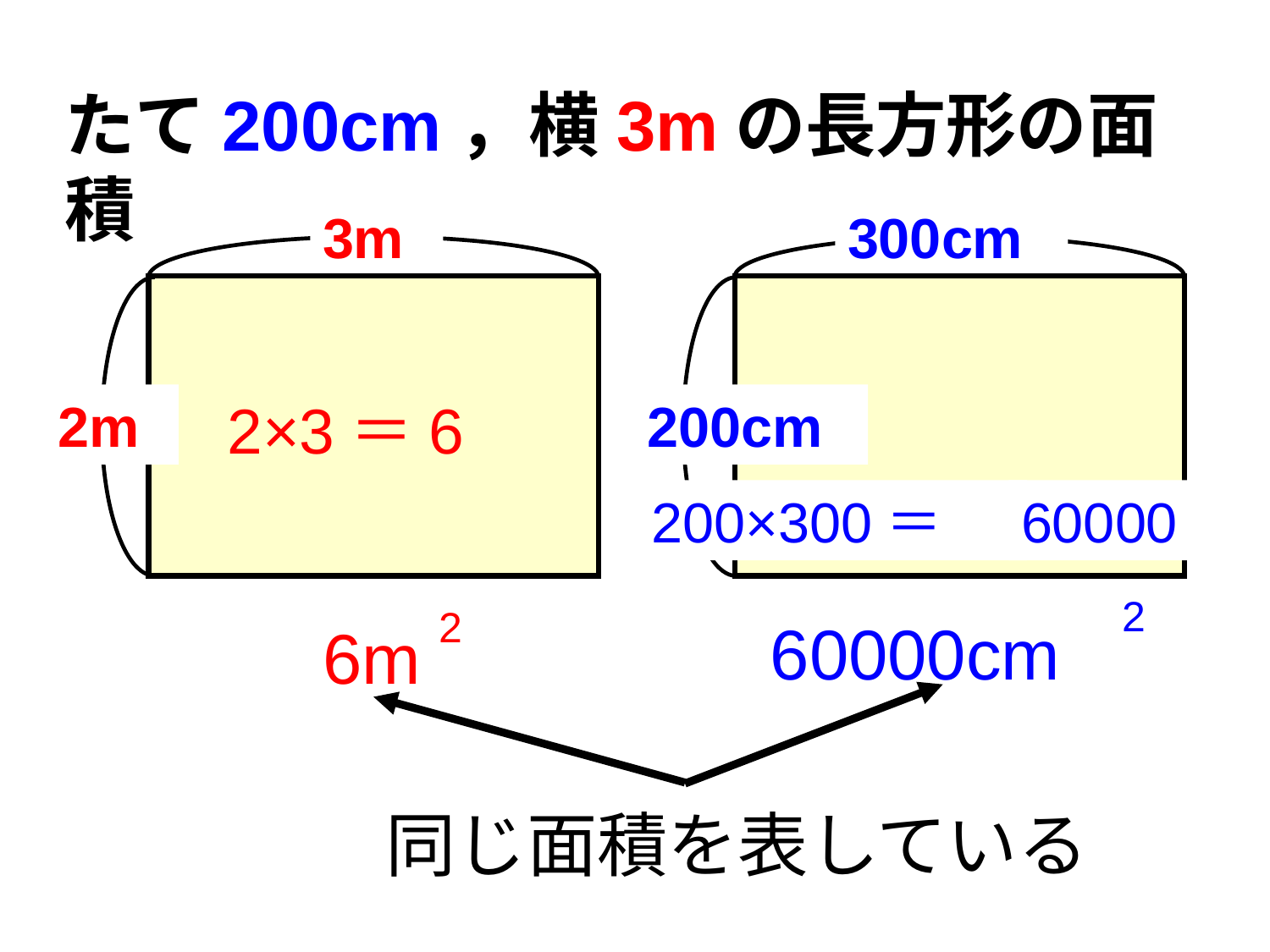

たて200cm，横3mの長方形の面積
3m
300cm

mにそろえる
cmにそろえる
2m
2×3＝6
200cm
200×300＝
60000
2
2
60000cm
6m
同じ面積を表している